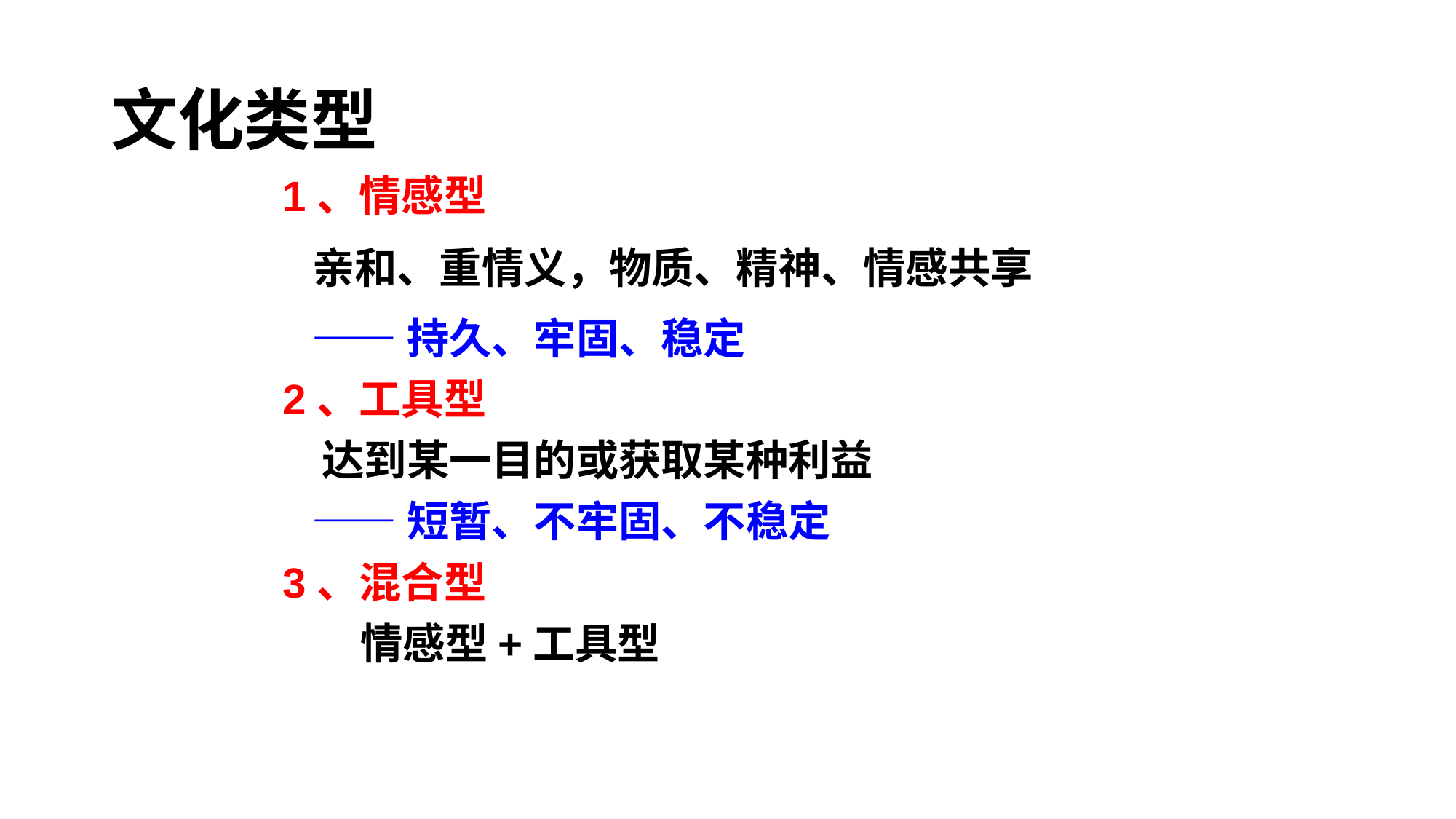

# 文化类型
1、情感型
  亲和、重情义，物质、精神、情感共享
   ——持久、牢固、稳定
2、工具型
   达到某一目的或获取某种利益
   ——短暂、不牢固、不稳定
3、混合型
       情感型+工具型